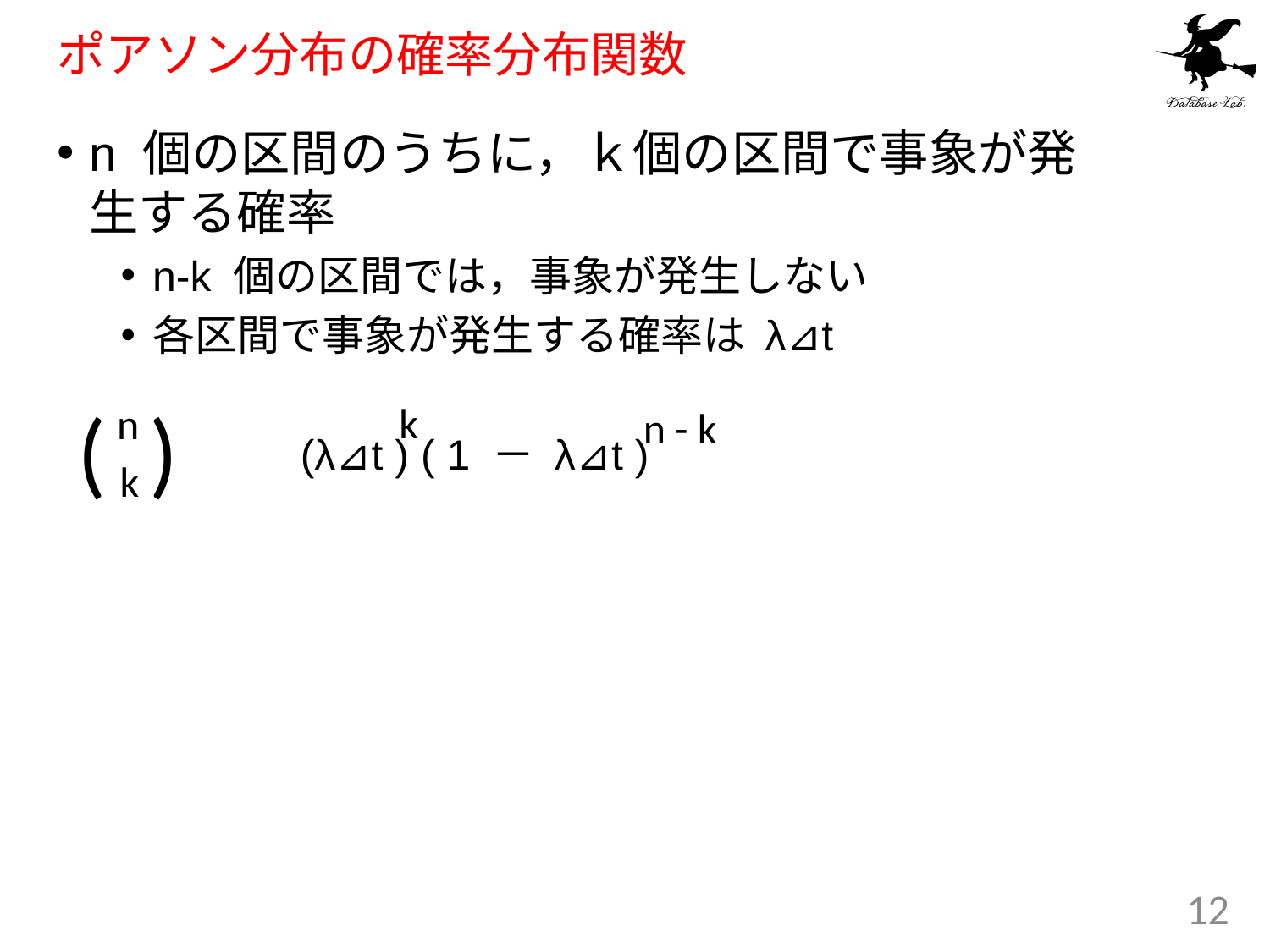

# ポアソン分布の確率分布関数
n 個の区間のうちに，ｋ個の区間で事象が発生する確率
n-k 個の区間では，事象が発生しない
各区間で事象が発生する確率は λ⊿t

　　　　(λ⊿t ) ( 1 － λ⊿t )
(  )
k
n
n - k
k
12